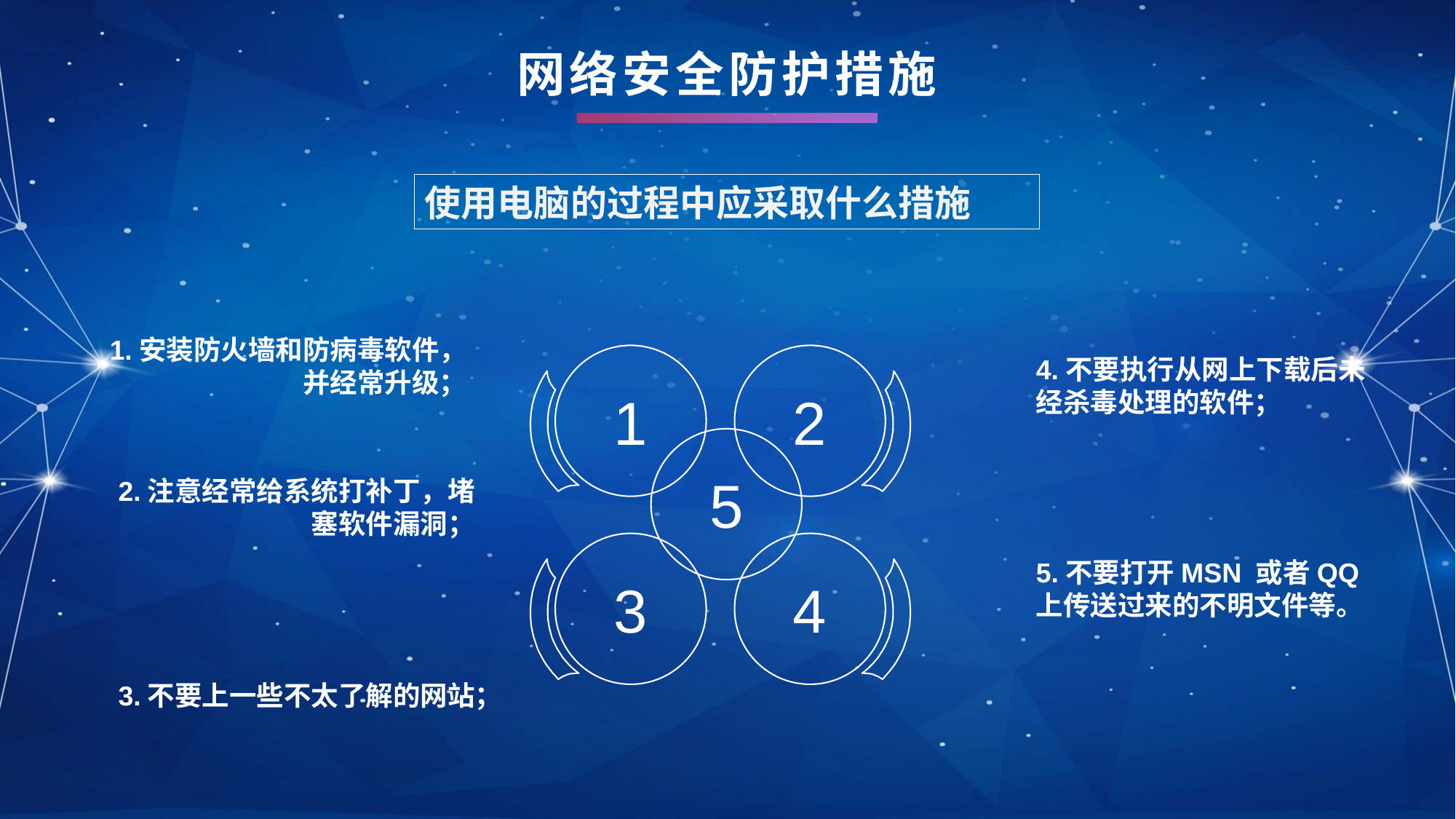

使用电脑的过程中应采取什么措施
e7d195523061f1c0205959036996ad55c215b892a7aac5c0B9ADEF7896FB48F2EF97163A2DE1401E1875DEDC438B7864AD24CA23553DBBBD975DAF4CAD4A2592689FFB6CEE59FFA55B2702D0E5EE29CD460A1AC370B226DEBE908B2FF819E4A1FC4F1758D523790F4121B8C80FA7CB37F1EFCCA1FD7CA77B4DF45B8E73C5C3F5414A721527975475
1.安装防火墙和防病毒软件，并经常升级；
1
2
4.不要执行从网上下载后未经杀毒处理的软件；

5
2.注意经常给系统打补丁，堵塞软件漏洞；
3
4
5.不要打开MSN 或者QQ 上传送过来的不明文件等。

3.不要上一些不太了解的网站；